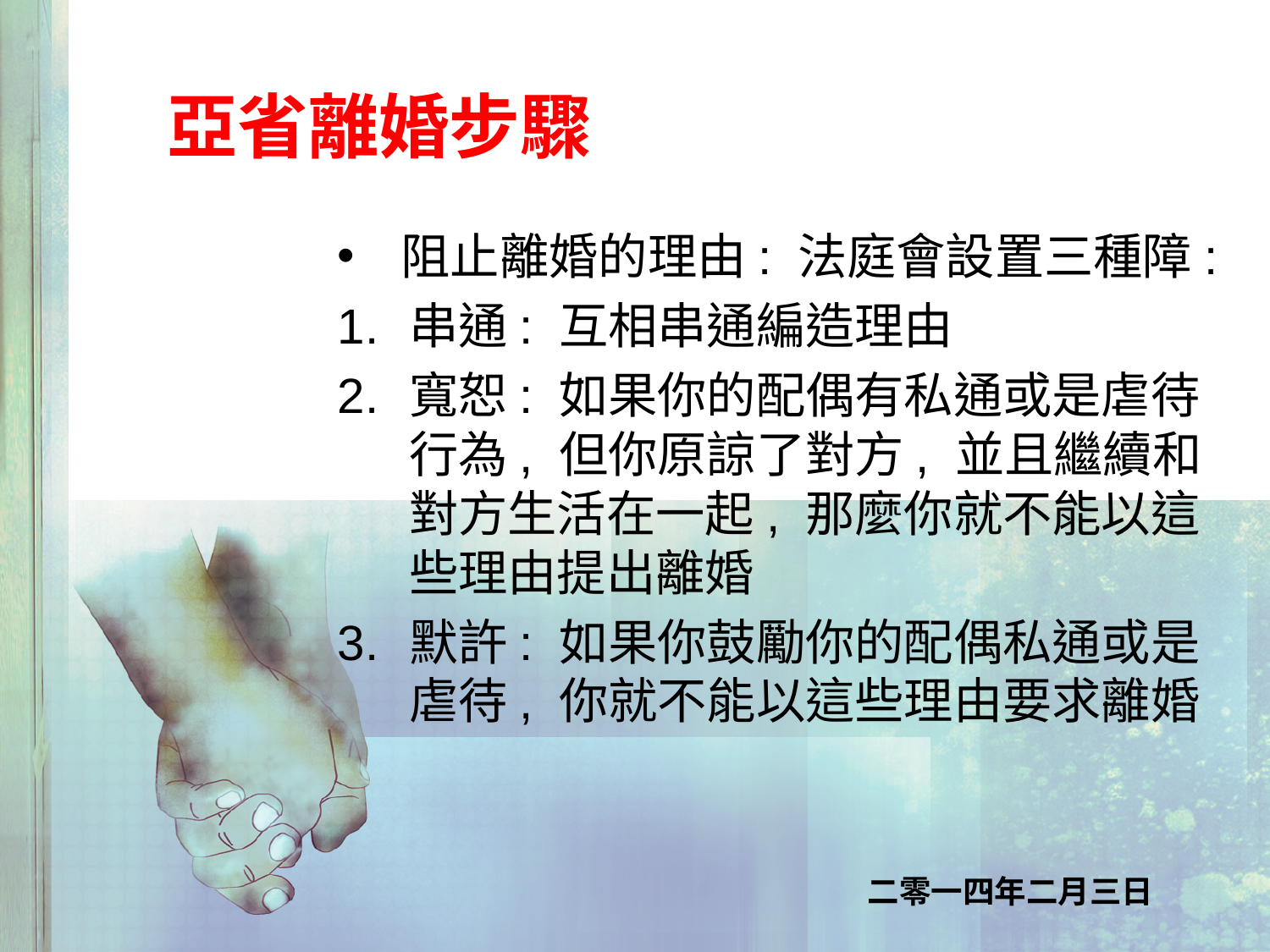

# 亞省離婚步驟
阻止離婚的理由: 法庭會設置三種障:
串通: 互相串通編造理由
寬恕: 如果你的配偶有私通或是虐待行為, 但你原諒了對方, 並且繼續和對方生活在一起, 那麼你就不能以這些理由提出離婚
默許: 如果你鼓勵你的配偶私通或是虐待, 你就不能以這些理由要求離婚
二零一四年二月三日